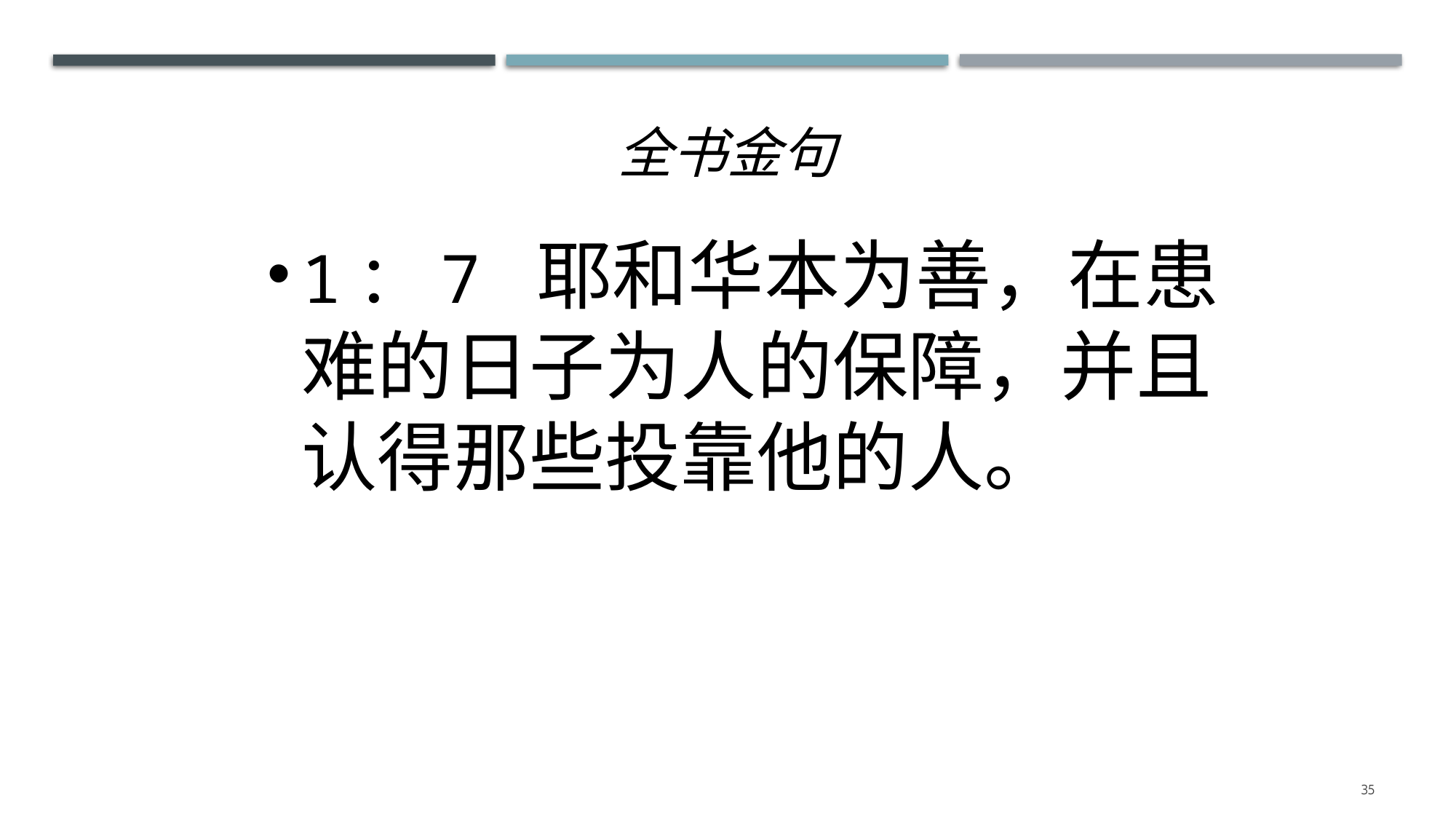

全书金句

1：7 耶和华本为善，在患难的日子为人的保障，并且认得那些投靠他的人。
35